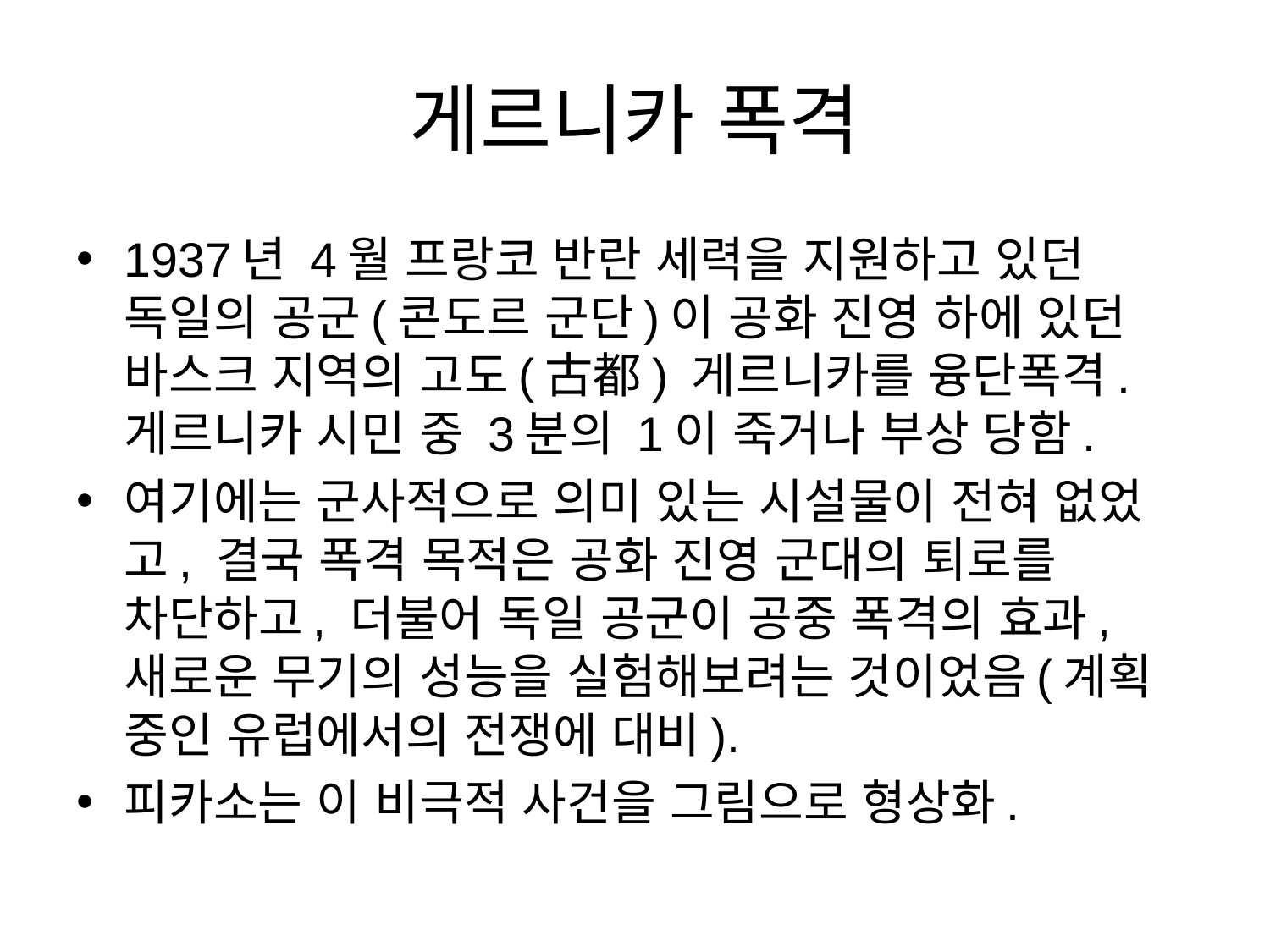

# 게르니카 폭격
1937년 4월 프랑코 반란 세력을 지원하고 있던 독일의 공군(콘도르 군단)이 공화 진영 하에 있던 바스크 지역의 고도(古都) 게르니카를 융단폭격. 게르니카 시민 중 3분의 1이 죽거나 부상 당함.
여기에는 군사적으로 의미 있는 시설물이 전혀 없었고, 결국 폭격 목적은 공화 진영 군대의 퇴로를 차단하고, 더불어 독일 공군이 공중 폭격의 효과, 새로운 무기의 성능을 실험해보려는 것이었음(계획 중인 유럽에서의 전쟁에 대비).
피카소는 이 비극적 사건을 그림으로 형상화.